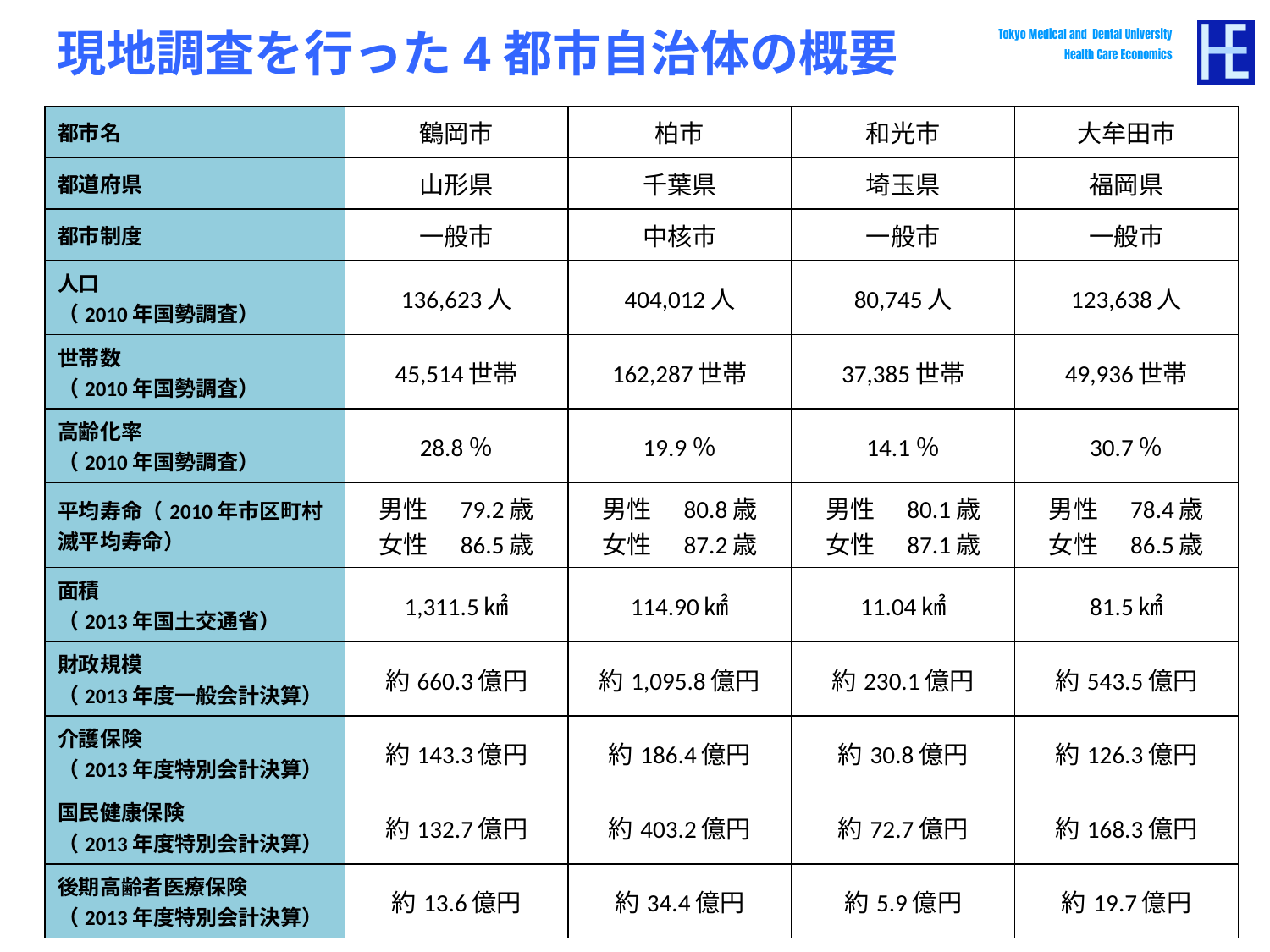

現地調査を行った4都市自治体の概要
| 都市名 | 鶴岡市 | 柏市 | 和光市 | 大牟田市 |
| --- | --- | --- | --- | --- |
| 都道府県 | 山形県 | 千葉県 | 埼玉県 | 福岡県 |
| 都市制度 | 一般市 | 中核市 | 一般市 | 一般市 |
| 人口 （2010年国勢調査） | 136,623人 | 404,012人 | 80,745人 | 123,638人 |
| 世帯数 （2010年国勢調査） | 45,514世帯 | 162,287世帯 | 37,385世帯 | 49,936世帯 |
| 高齢化率 （2010年国勢調査） | 28.8％ | 19.9％ | 14.1％ | 30.7％ |
| 平均寿命（2010年市区町村滅平均寿命） | 男性　79.2歳 女性　86.5歳 | 男性　80.8歳 女性　87.2歳 | 男性　80.1歳 女性　87.1歳 | 男性　78.4歳 女性　86.5歳 |
| 面積 （2013年国土交通省） | 1,311.5㎢ | 114.90㎢ | 11.04㎢ | 81.5㎢ |
| 財政規模 （2013年度一般会計決算） | 約660.3億円 | 約1,095.8億円 | 約230.1億円 | 約543.5億円 |
| 介護保険 （2013年度特別会計決算） | 約143.3億円 | 約186.4億円 | 約30.8億円 | 約126.3億円 |
| 国民健康保険 （2013年度特別会計決算） | 約132.7億円 | 約403.2億円 | 約72.7億円 | 約168.3億円 |
| 後期高齢者医療保険 （2013年度特別会計決算） | 約13.6億円 | 約34.4億円 | 約5.9億円 | 約19.7億円 |